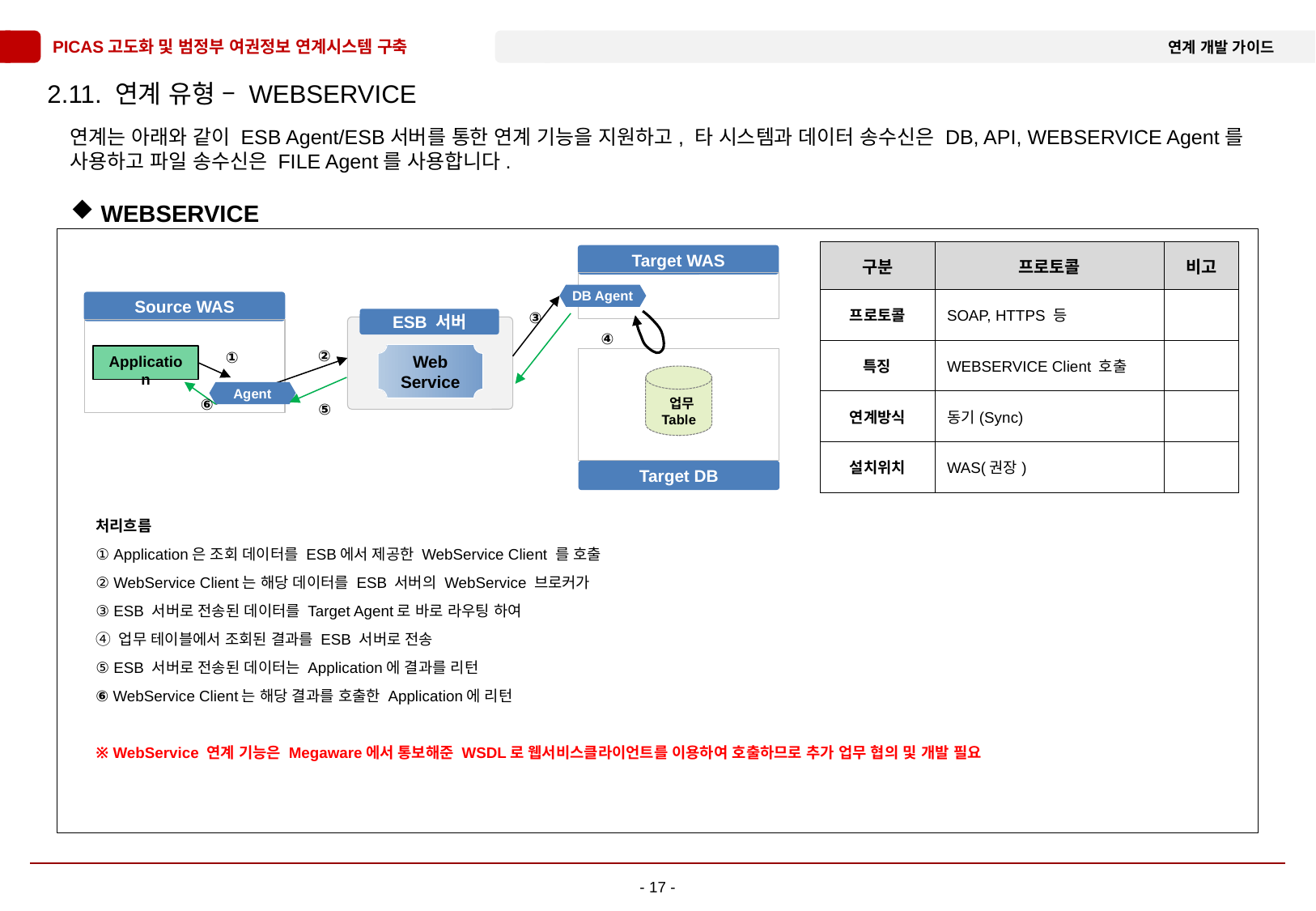

# 2.11. 연계 유형 – WEBSERVICE
연계는 아래와 같이 ESB Agent/ESB서버를 통한 연계 기능을 지원하고, 타 시스템과 데이터 송수신은 DB, API, WEBSERVICE Agent를 사용하고 파일 송수신은 FILE Agent를 사용합니다.
 WEBSERVICE

| 구분 | 프로토콜 | 비고 |
| --- | --- | --- |
| 프로토콜 | SOAP, HTTPS 등 |  |
| 특징 | WEBSERVICE Client 호출 |  |
| 연계방식 | 동기(Sync) |  |
| 설치위치 | WAS(권장) |  |
Target WAS

DB Agent
Source WAS
③
ESB 서버

④
②
①
Web
Service
Application

 업무
Table
Agent
⑥
⑤
Target DB
처리흐름
① Application은 조회 데이터를 ESB에서 제공한 WebService Client 를 호출
② WebService Client는 해당 데이터를 ESB 서버의 WebService 브로커가
③ ESB 서버로 전송된 데이터를 Target Agent로 바로 라우팅 하여
④ 업무 테이블에서 조회된 결과를 ESB 서버로 전송
⑤ ESB 서버로 전송된 데이터는 Application에 결과를 리턴
⑥ WebService Client는 해당 결과를 호출한 Application에 리턴

※ WebService 연계 기능은 Megaware에서 통보해준 WSDL로 웹서비스클라이언트를 이용하여 호출하므로 추가 업무 협의 및 개발 필요